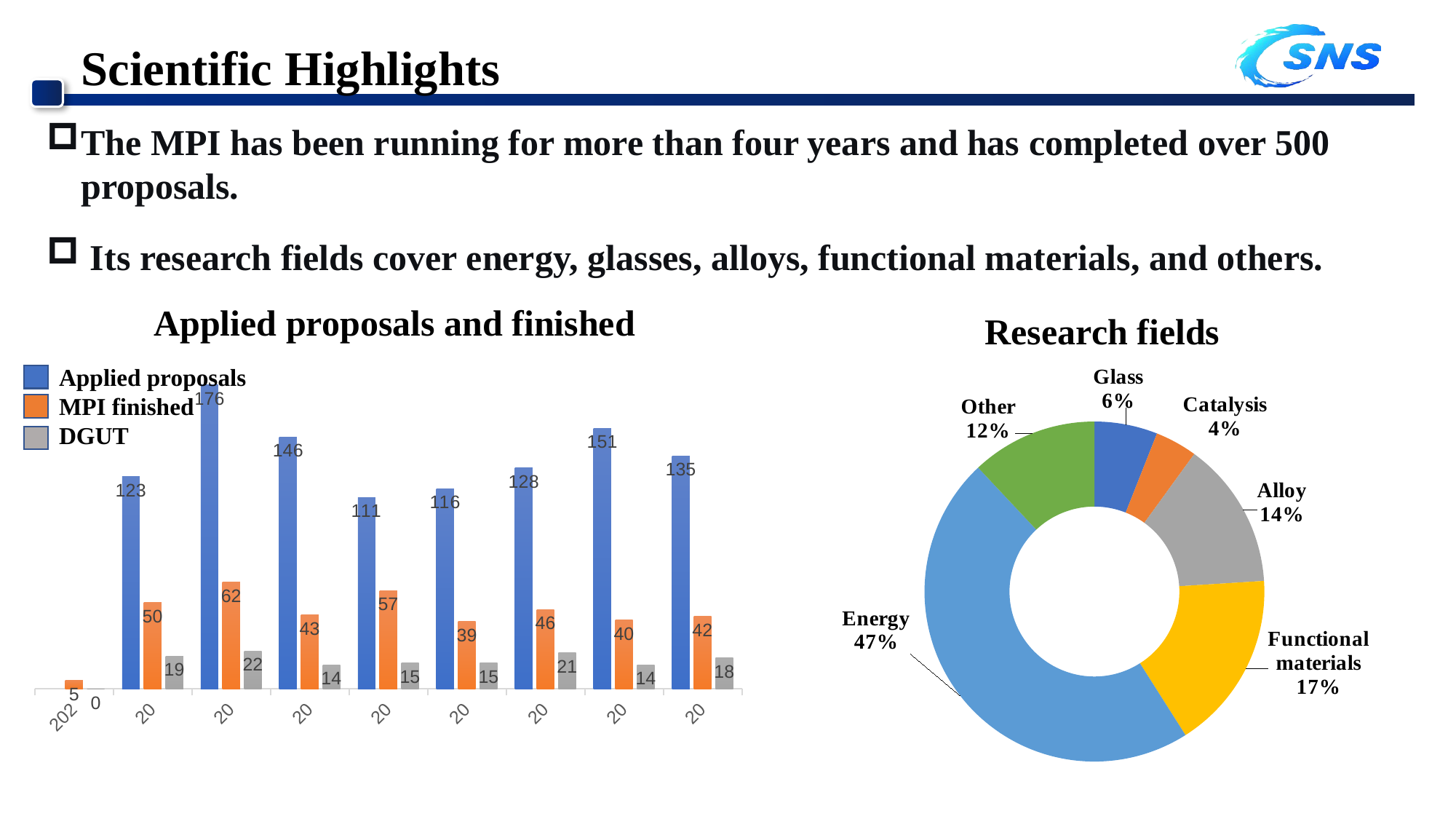

Scientific Highlights
The MPI has been running for more than four years and has completed over 500 proposals.
 Its research fields cover energy, glasses, alloys, functional materials, and others.
Applied proposals and finished
Research fields

### Chart

| Category | 申请课题 | MPI通过与完成 | 东莞理工学院通道 |
|---|---|---|---|
| 2021试运行 | None | 5.0 | 0.0 |
| 2021年下 | 123.0 | 50.0 | 19.0 |
| 2022年上 | 176.0 | 62.0 | 22.0 |
| 2022年下 | 146.0 | 43.0 | 14.0 |
| 2023年上 | 111.0 | 57.0 | 15.0 |
| 2023年下 | 116.0 | 39.0 | 15.0 |
| 2024年上 | 128.0 | 46.0 | 21.0 |
| 2024年下 | 151.0 | 40.0 | 14.0 |
| 2025年上 | 135.0 | 42.0 | 18.0 |
Applied proposals
MPI finished
DGUT

### Chart

| Category |  |
|---|---|
| Glass | 0.06 |
| Catalysis | 0.04 |
| Alloy | 0.14 |
| Functional materials | 0.17 |
| Energy | 0.47 |
| Other | 0.12 |